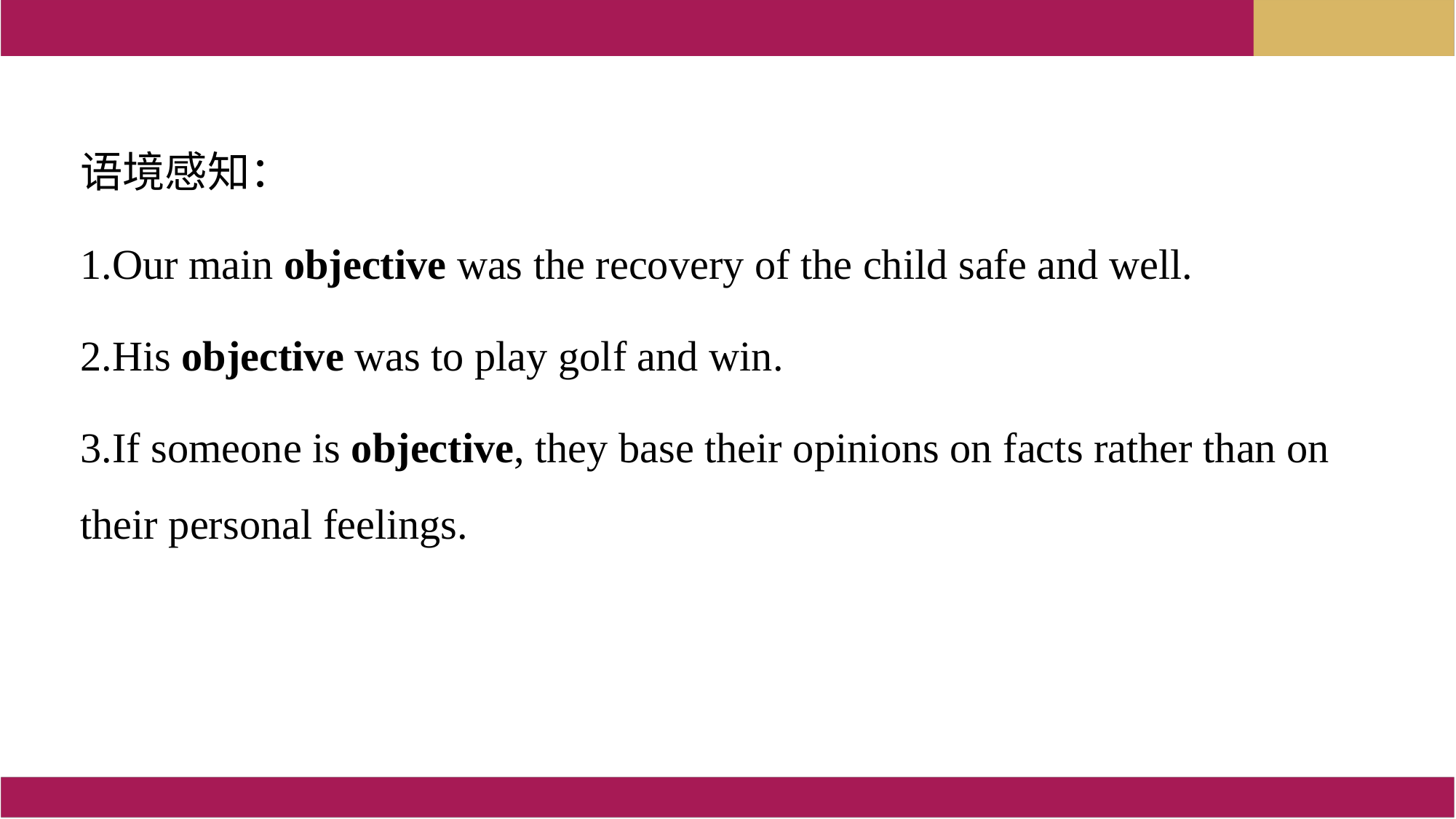

语境感知：
1.Our main objective was the recovery of the child safe and well.
2.His objective was to play golf and win.
3.If someone is objective, they base their opinions on facts rather than on their personal feelings.